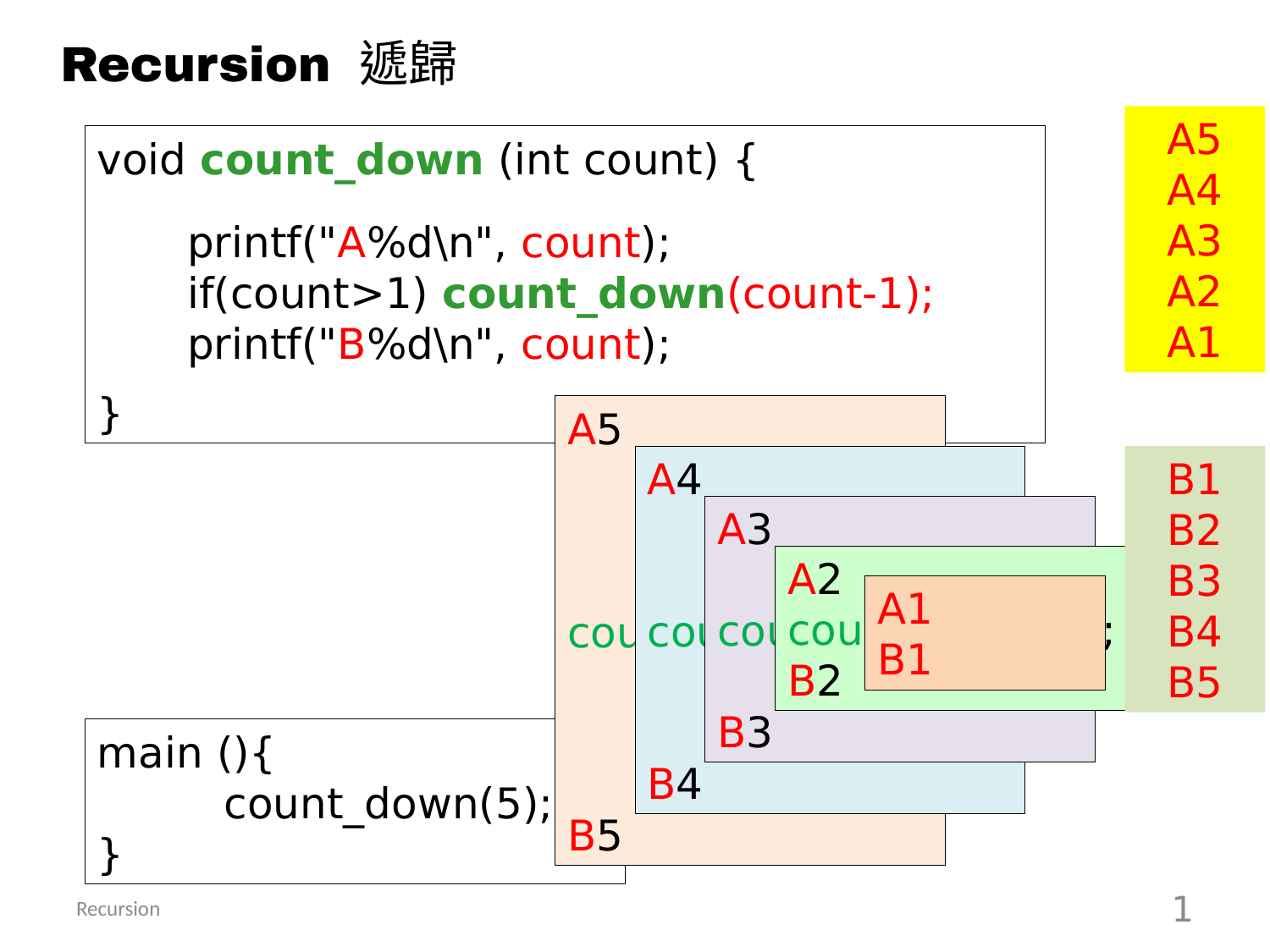

Recursion 遞歸
5
4
3
2
1
A5
A4
A3
A2
A1
void count_down (int count) {

	for(i=count; i>1; i--)
		printf(" %d\t", count);

}
printf("A%d\n", count);
if(count>1) count_down(count-1);
printf("B%d\n", count);
A5

count_down(4);

B5
A4

count_down(3);

B4
B1
B2
B3
B4
B5
A3

count_down(2);

B3
A2
count_down(1);
B2
A1
B1
main (){
	count_down(5);
}
Recursion
1